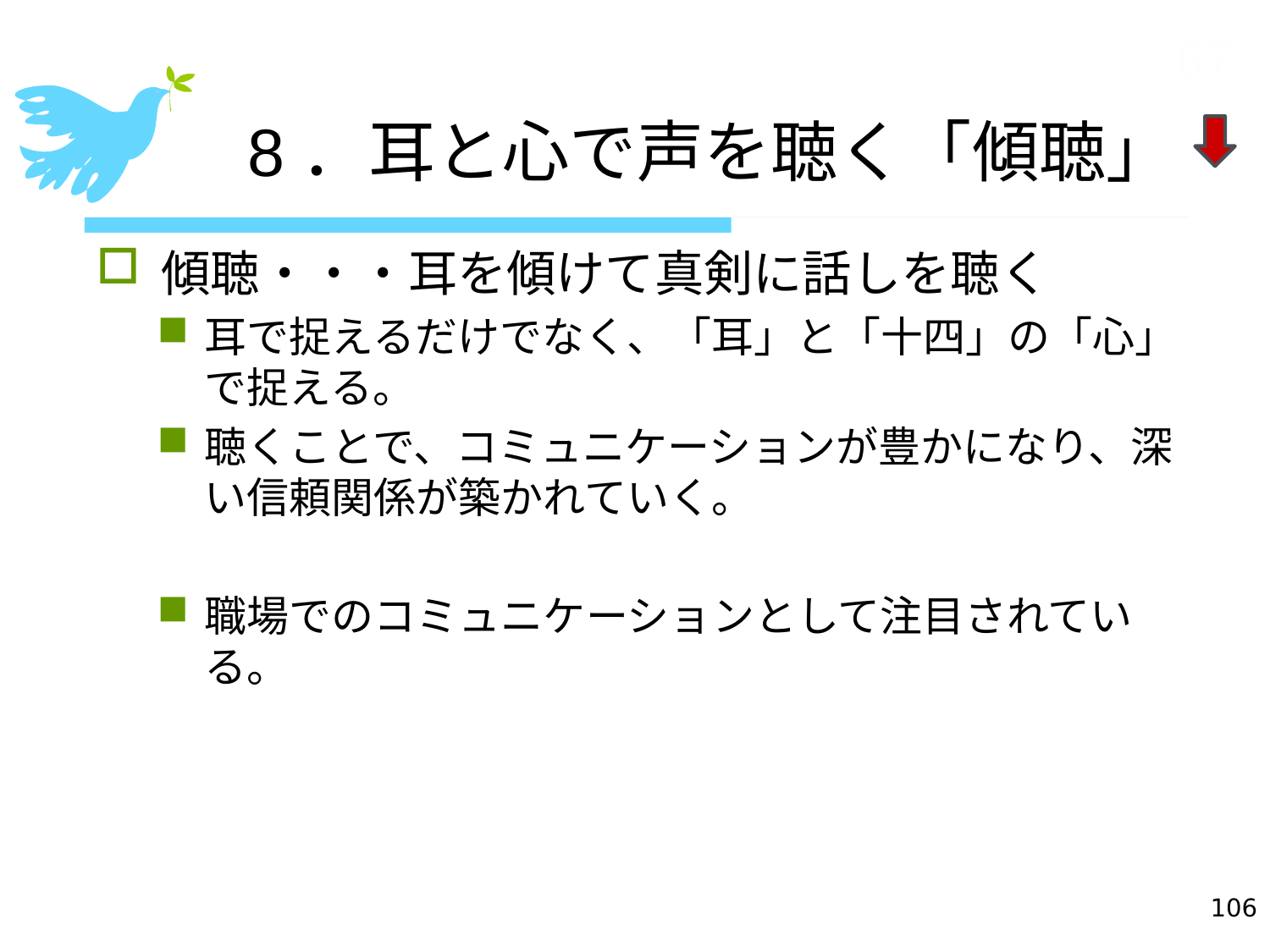

8．耳と心で声を聴く「傾聴」
67

傾聴・・・耳を傾けて真剣に話しを聴く
耳で捉えるだけでなく、「耳」と「十四」の「心」で捉える。
聴くことで、コミュニケーションが豊かになり、深い信頼関係が築かれていく。

職場でのコミュニケーションとして注目されている。

106